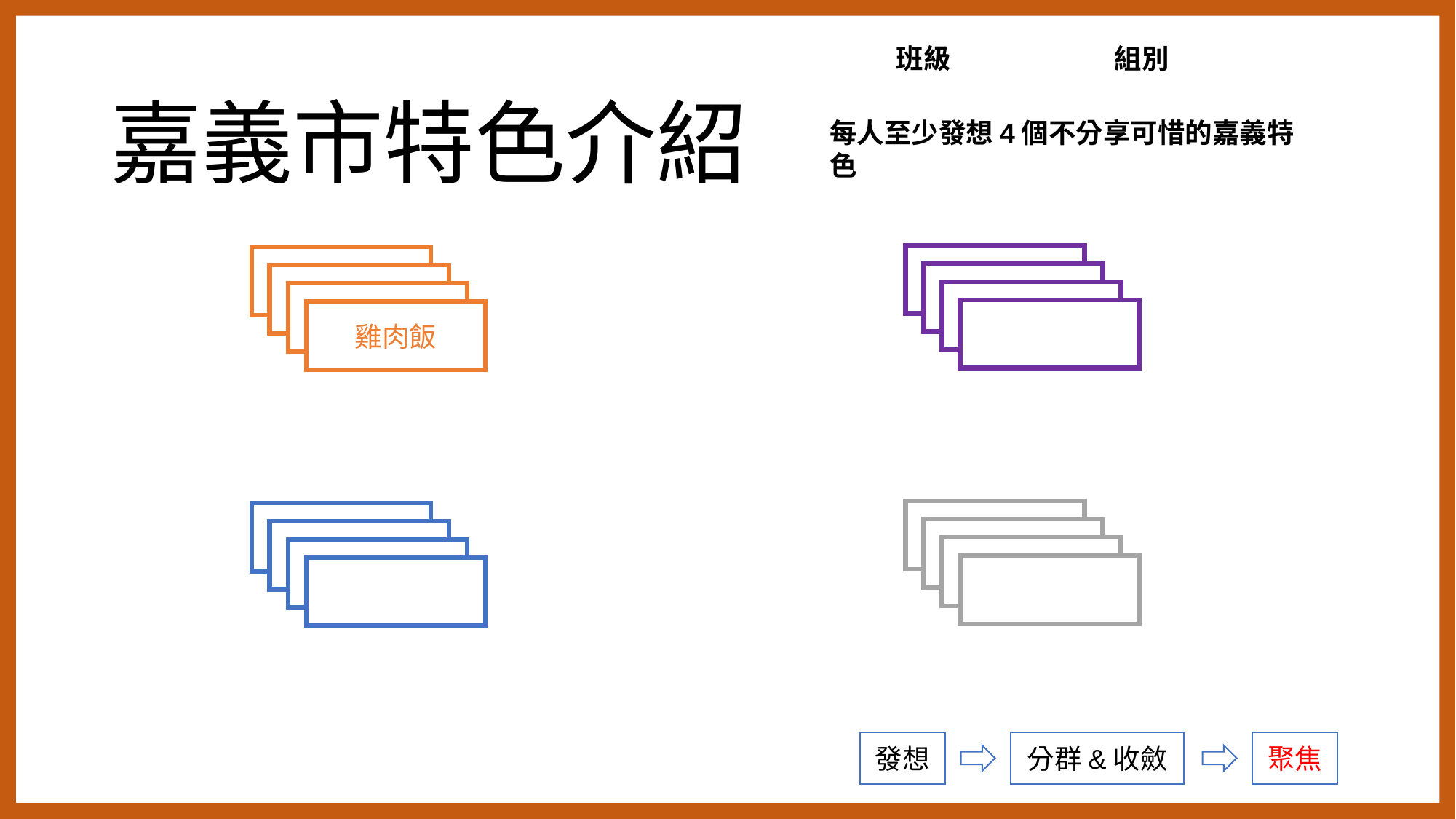

班級		組別
嘉義市特色介紹
每人至少發想4個不分享可惜的嘉義特色

雞肉飯

發想
分群&收斂
聚焦
P1